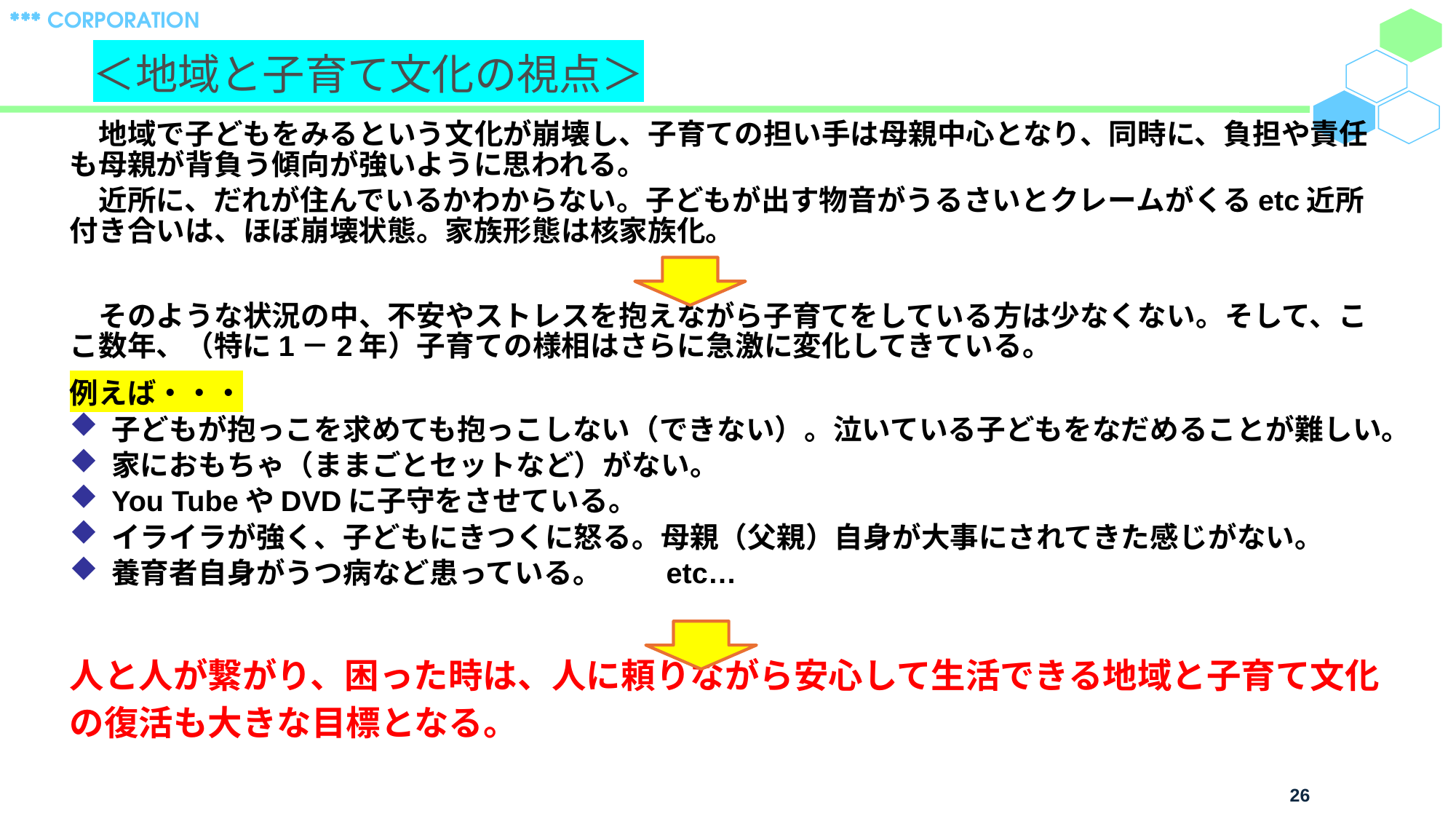

＜地域と子育て文化の視点＞
　地域で子どもをみるという文化が崩壊し、子育ての担い手は母親中心となり、同時に、負担や責任も母親が背負う傾向が強いように思われる。
　近所に、だれが住んでいるかわからない。子どもが出す物音がうるさいとクレームがくるetc近所付き合いは、ほぼ崩壊状態。家族形態は核家族化。

　そのような状況の中、不安やストレスを抱えながら子育てをしている方は少なくない。そして、ここ数年、（特に1－2年）子育ての様相はさらに急激に変化してきている。
例えば・・・
子どもが抱っこを求めても抱っこしない（できない）。泣いている子どもをなだめることが難しい。
家におもちゃ（ままごとセットなど）がない。
You TubeやDVDに子守をさせている。
イライラが強く、子どもにきつくに怒る。母親（父親）自身が大事にされてきた感じがない。
養育者自身がうつ病など患っている。　　etc…

人と人が繋がり、困った時は、人に頼りながら安心して生活できる地域と子育て文化の復活も大きな目標となる。

26